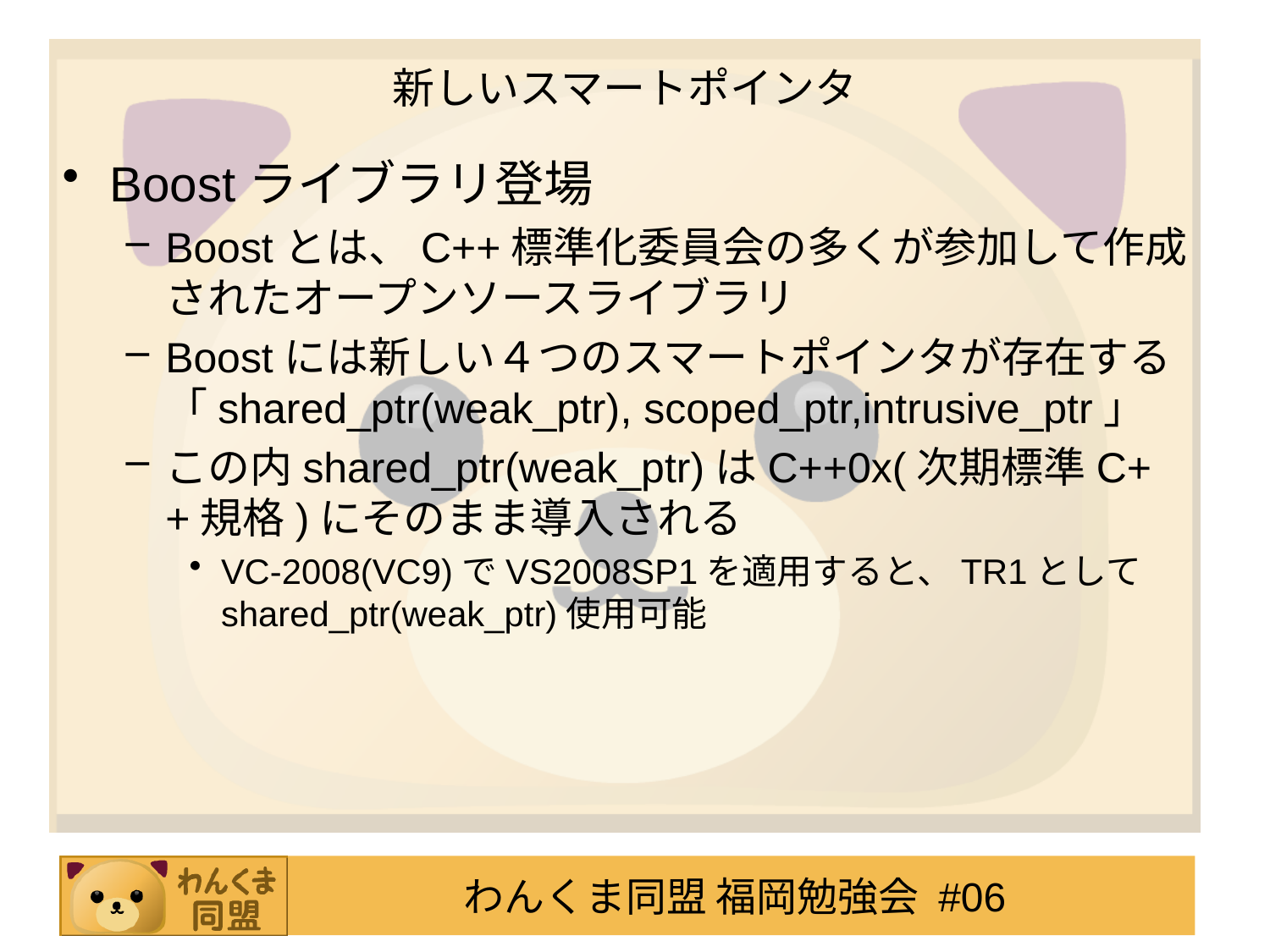

# 新しいスマートポインタ
Boostライブラリ登場
Boostとは、C++標準化委員会の多くが参加して作成されたオープンソースライブラリ
Boostには新しい４つのスマートポインタが存在する「shared_ptr(weak_ptr), scoped_ptr,intrusive_ptr」
この内shared_ptr(weak_ptr)はC++0x(次期標準C++規格)にそのまま導入される
VC-2008(VC9)でVS2008SP1を適用すると、TR1としてshared_ptr(weak_ptr)使用可能